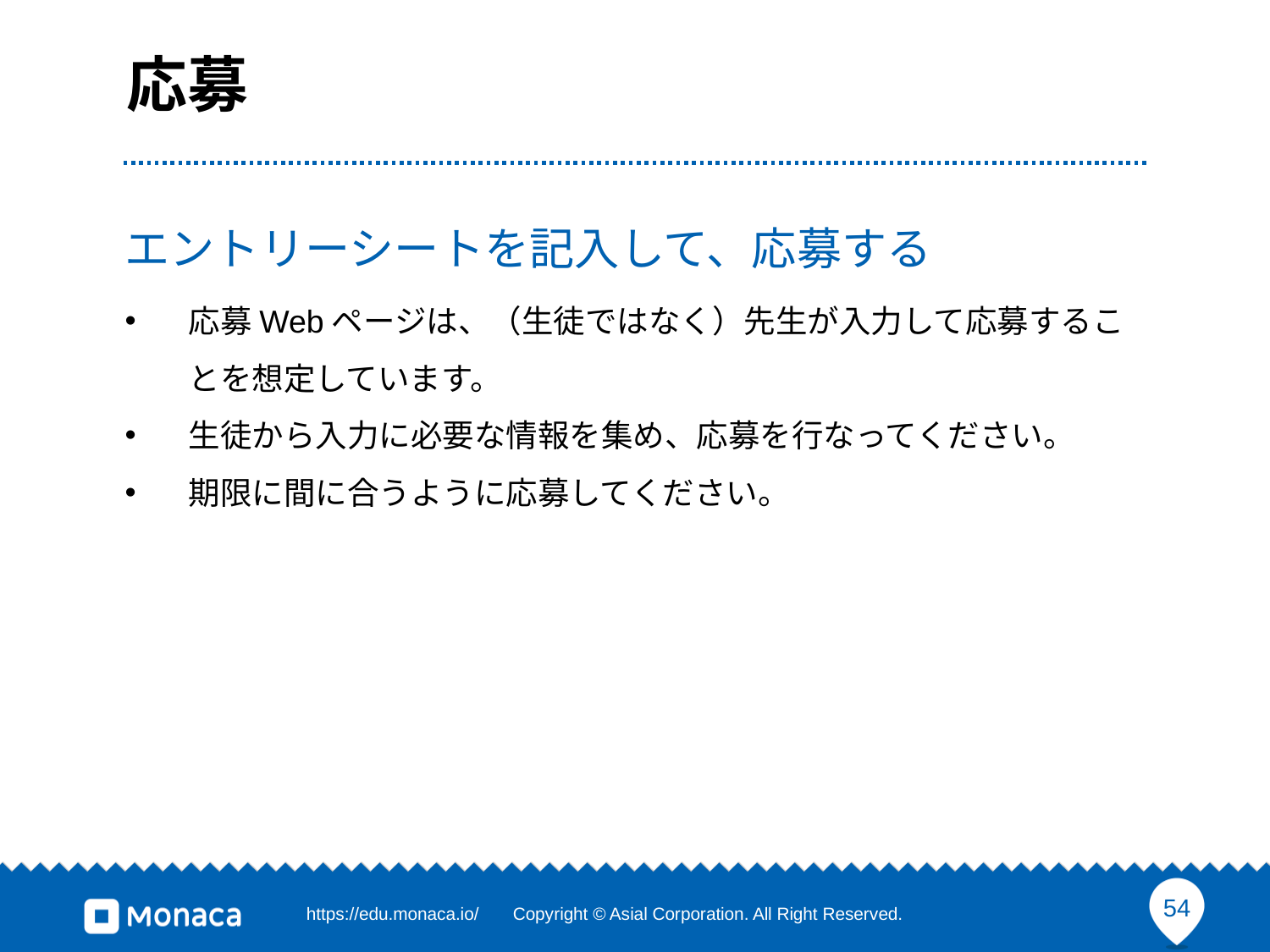

# 応募
エントリーシートを記入して、応募する
応募Webページは、（生徒ではなく）先生が入力して応募することを想定しています。
生徒から入力に必要な情報を集め、応募を行なってください。
期限に間に合うように応募してください。